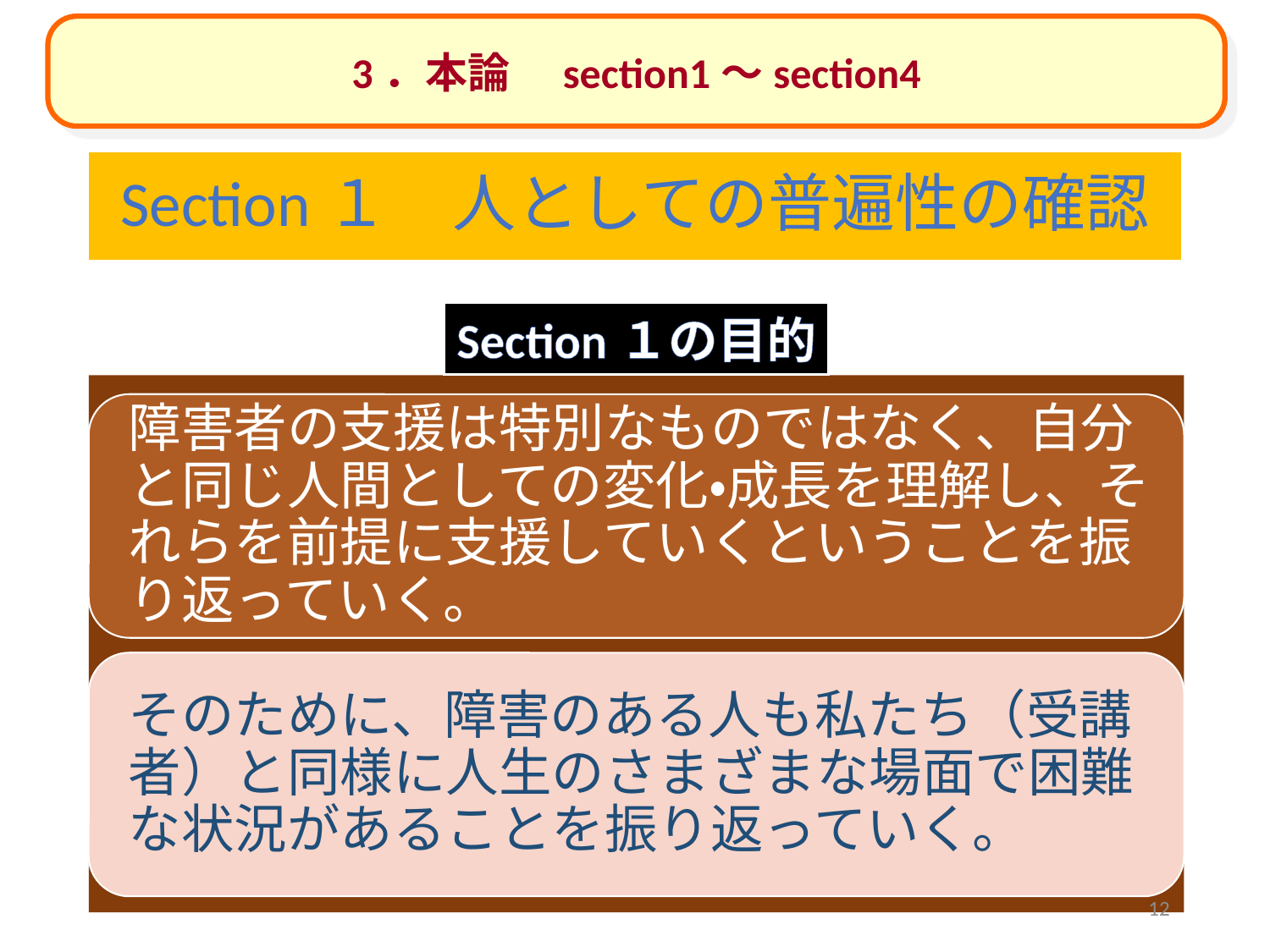

3．本論　section1～section4
# Section１　人としての普遍性の確認
Section１の目的
障害者の支援は特別なものではなく、自分と同じ人間としての変化・成長を理解し、それらを前提に支援していくということを振り返っていく。
そのために、障害のある人も私たち（受講者）と同様に人生のさまざまな場面で困難な状況があることを振り返っていく。
12